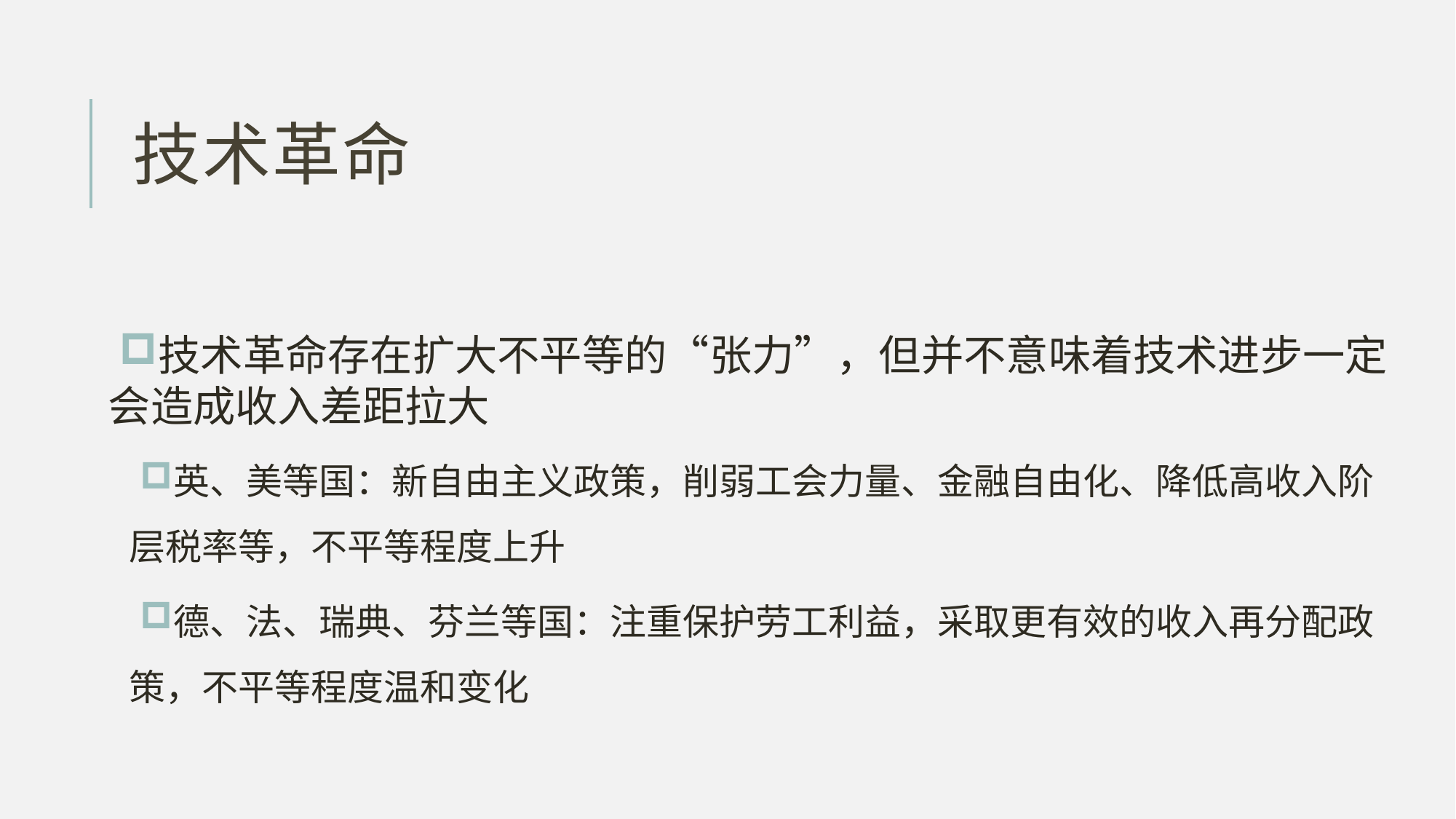

# 技术革命
技术革命存在扩大不平等的“张力”，但并不意味着技术进步一定会造成收入差距拉大
英、美等国：新自由主义政策，削弱工会力量、金融自由化、降低高收入阶层税率等，不平等程度上升
德、法、瑞典、芬兰等国：注重保护劳工利益，采取更有效的收入再分配政策，不平等程度温和变化